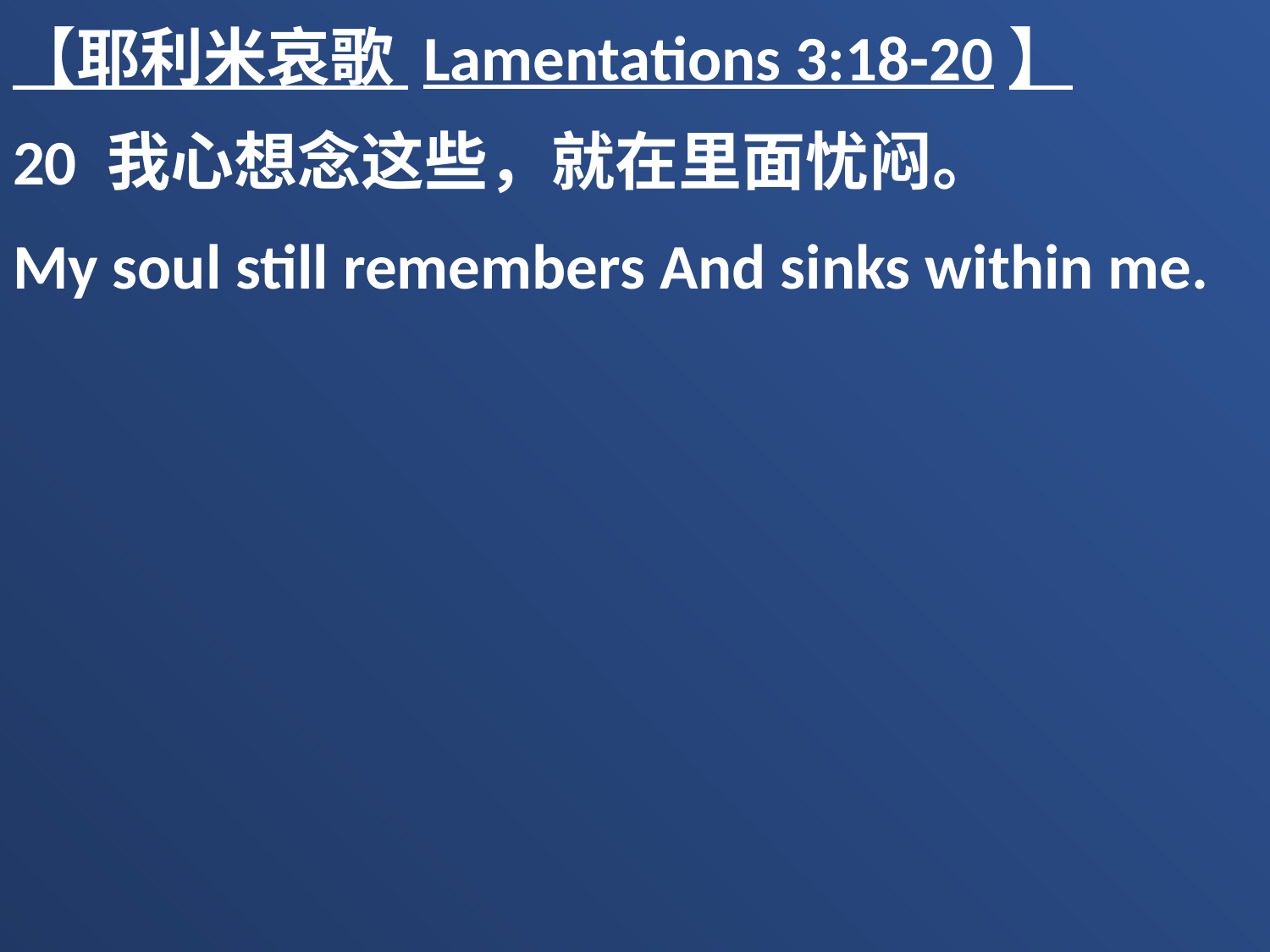

【耶利米哀歌 Lamentations 3:18-20】
20 我心想念这些，就在里面忧闷。
My soul still remembers And sinks within me.